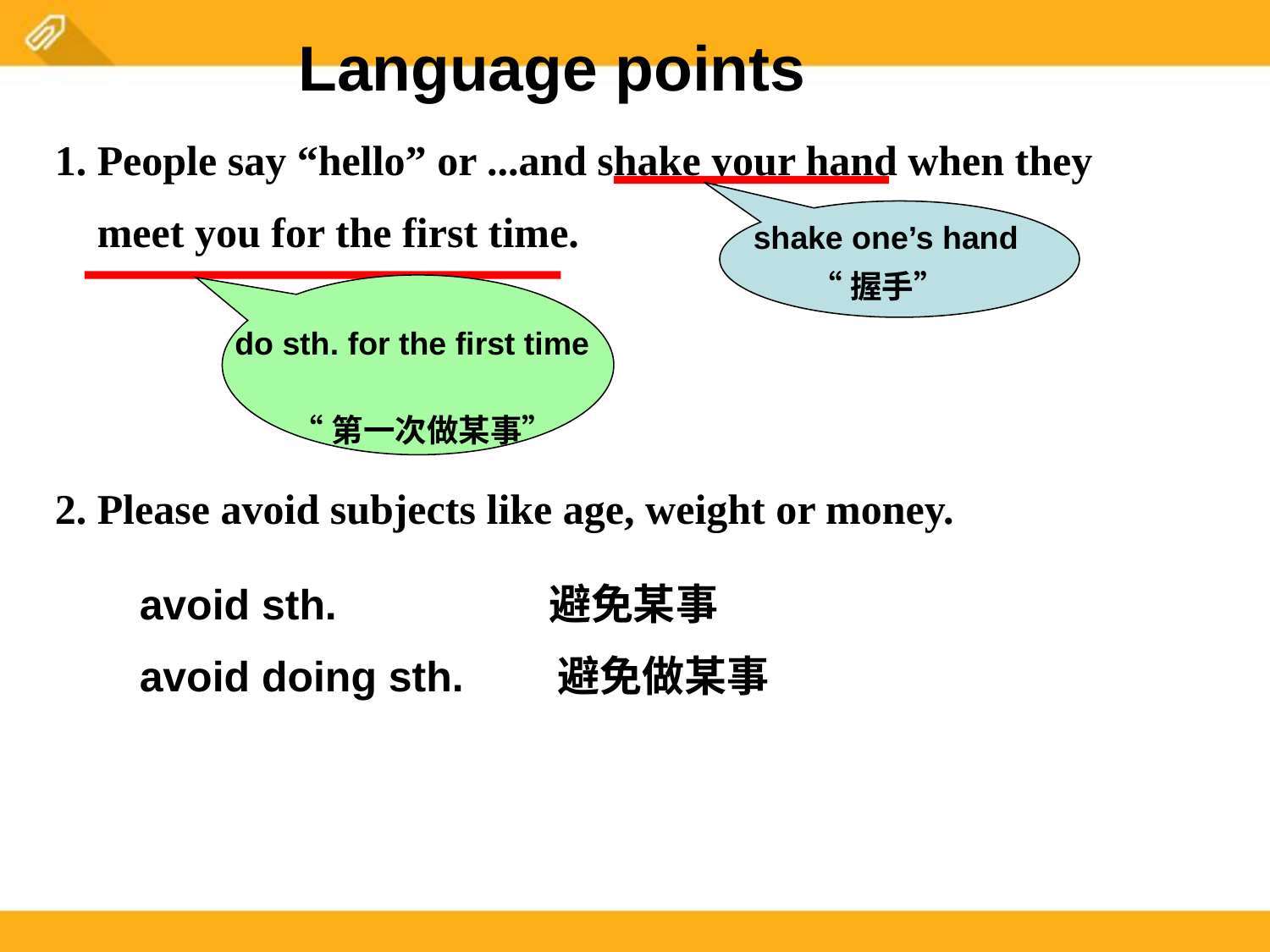

Language points

1. People say “hello” or ...and shake your hand when they
    meet you for the first time.

shake one’s hand
        “握手”

do sth. for the first time
        “第一次做某事”
2. Please avoid subjects like age, weight or money.
avoid sth.                 避免某事
avoid doing sth.       避免做某事